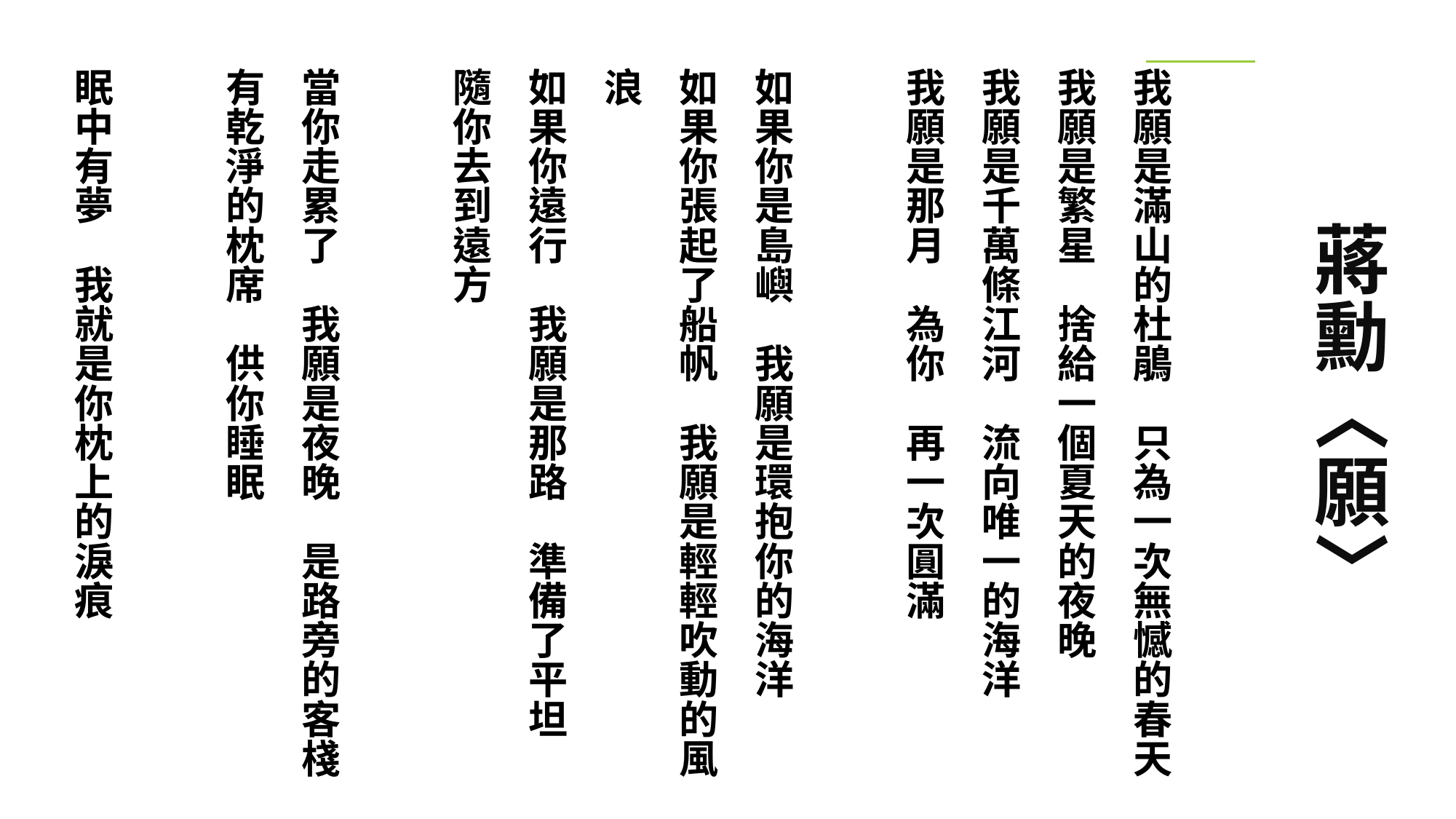

我願是滿山的杜鵑　只為一次無憾的春天
我願是繁星　捨給一個夏天的夜晚
我願是千萬條江河　流向唯一的海洋
我願是那月　為你　再一次圓滿

如果你是島嶼　我願是環抱你的海洋
如果你張起了船帆　我願是輕輕吹動的風浪
如果你遠行　我願是那路　準備了平坦　隨你去到遠方

當你走累了　我願是夜晚　是路旁的客棧
有乾淨的枕席　供你睡眠

眠中有夢　我就是你枕上的淚痕
# 蔣勳〈願〉